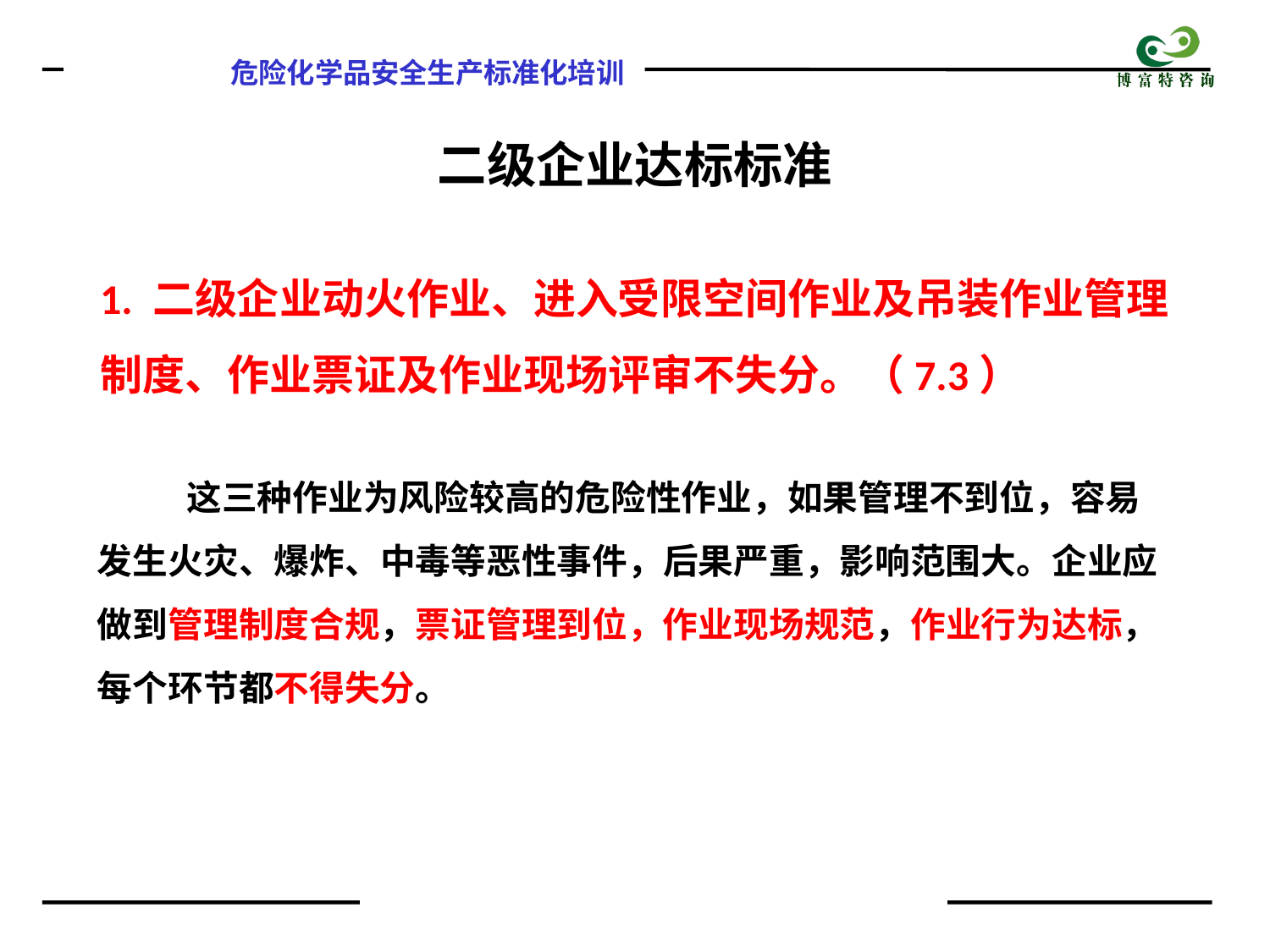

二级企业达标标准
1. 二级企业动火作业、进入受限空间作业及吊装作业管理制度、作业票证及作业现场评审不失分。（7.3）
    这三种作业为风险较高的危险性作业，如果管理不到位，容易发生火灾、爆炸、中毒等恶性事件，后果严重，影响范围大。企业应做到管理制度合规，票证管理到位，作业现场规范，作业行为达标，每个环节都不得失分。